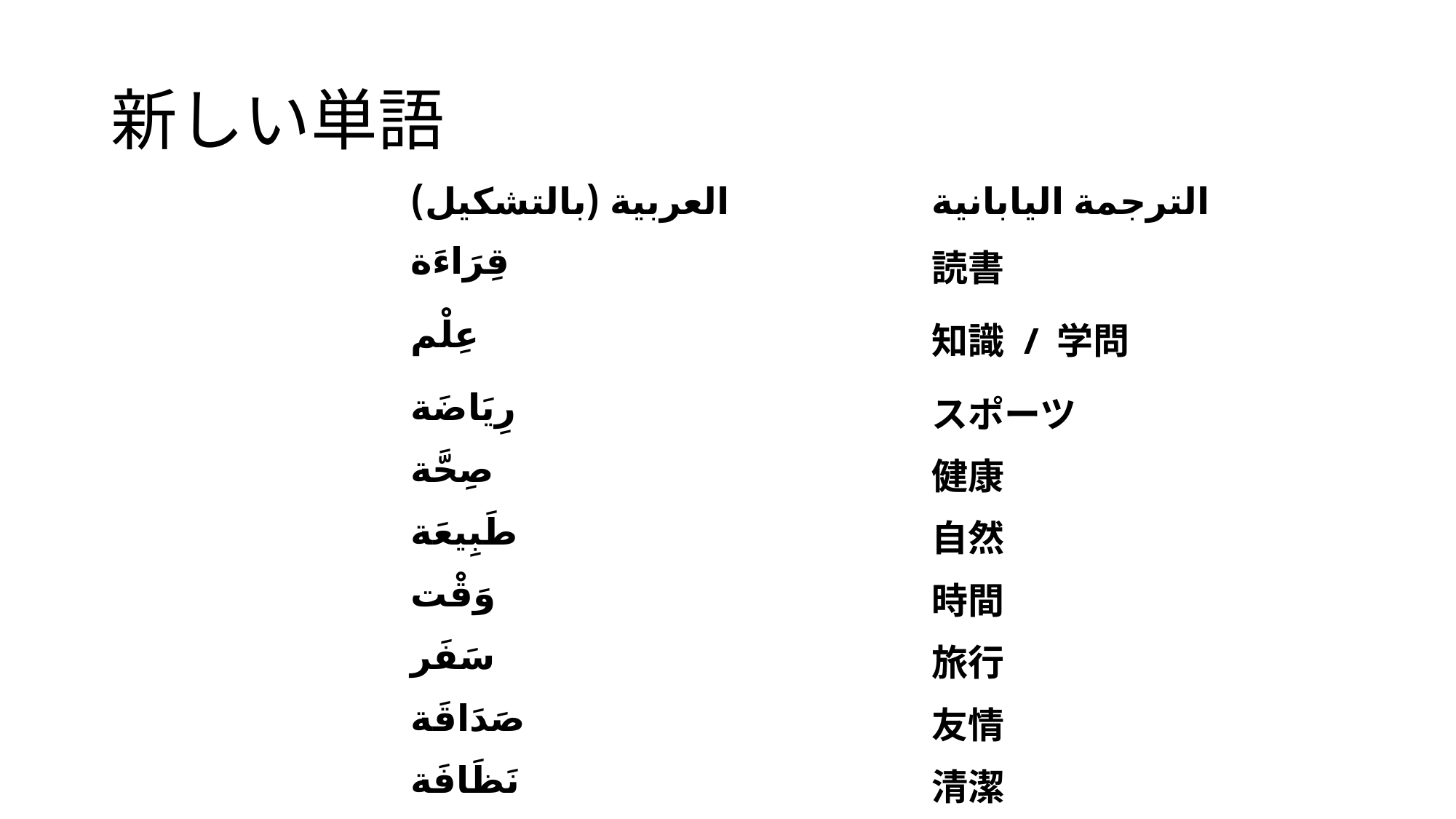

# 新しい単語
| العربية (بالتشكيل) | الترجمة اليابانية |
| --- | --- |
| قِرَاءَة | 読書 |
| عِلْم | 知識 / 学問 |
| رِيَاضَة | スポーツ |
| صِحَّة | 健康 |
| طَبِيعَة | 自然 |
| وَقْت | 時間 |
| سَفَر | 旅行 |
| صَدَاقَة | 友情 |
| نَظَافَة | 清潔 |
| تَفَاؤُل | 楽観 |